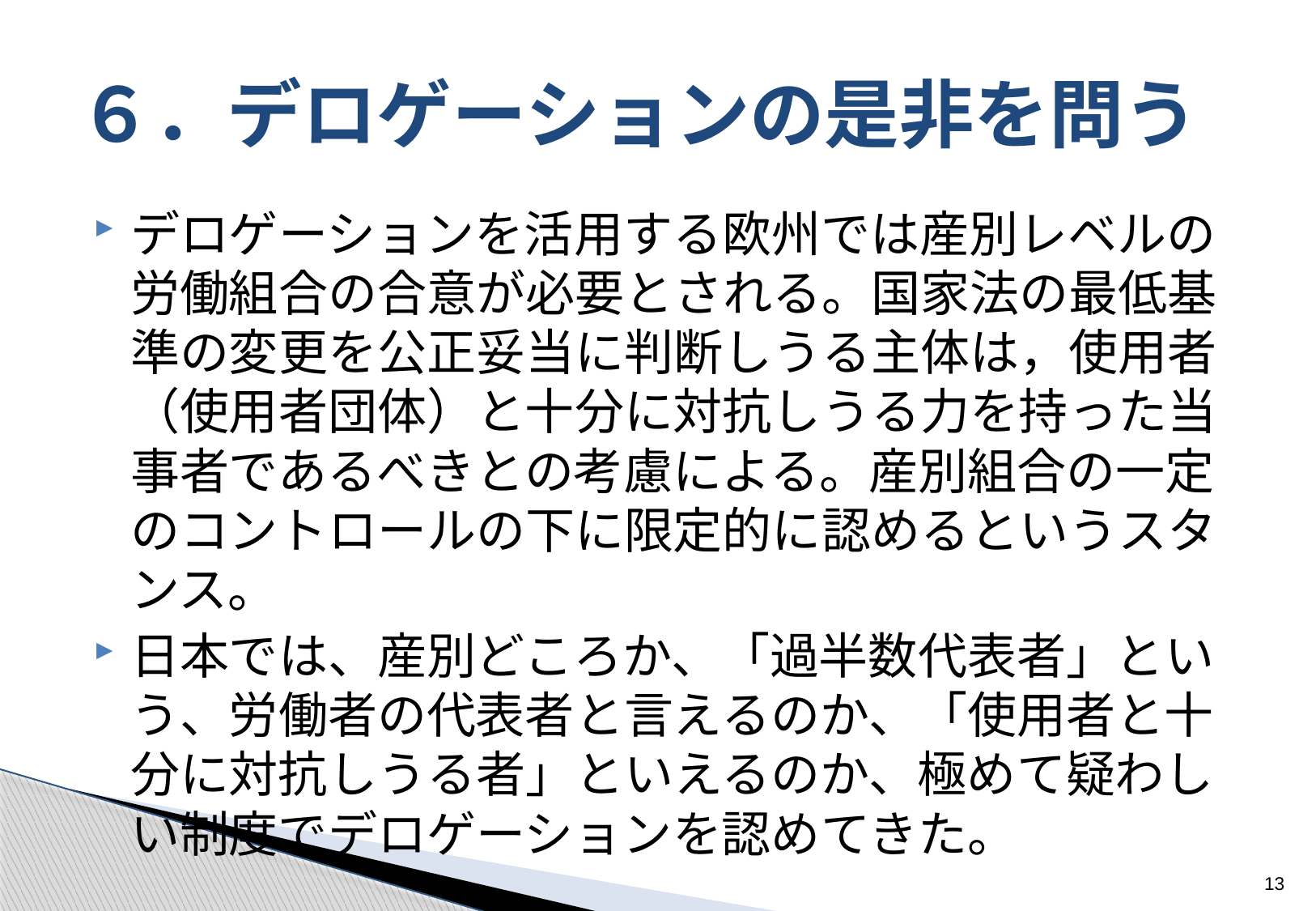

# ６．デロゲーションの是非を問う
デロゲーションを活用する欧州では産別レベルの労働組合の合意が必要とされる。国家法の最低基準の変更を公正妥当に判断しうる主体は，使用者（使用者団体）と十分に対抗しうる力を持った当事者であるべきとの考慮による。産別組合の一定のコントロールの下に限定的に認めるというスタンス。
日本では、産別どころか、「過半数代表者」という、労働者の代表者と言えるのか、「使用者と十分に対抗しうる者」といえるのか、極めて疑わしい制度でデロゲーションを認めてきた。
13